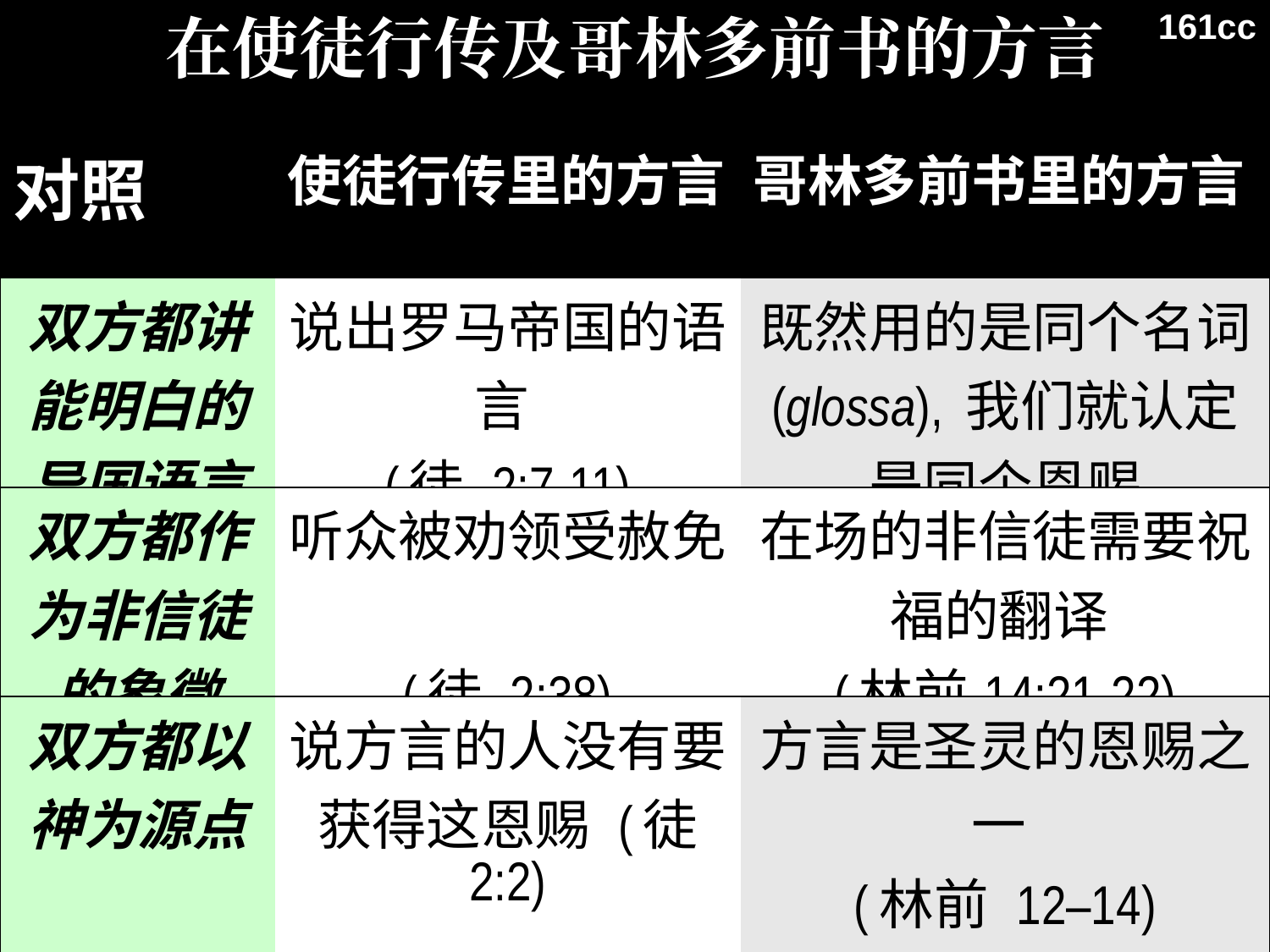

161cc
在使徒行传及哥林多前书的方言
| 对照 | 使徒行传里的方言 | 哥林多前书里的方言 |
| --- | --- | --- |
| 双方都讲能明白的 异国语言 | 说出罗马帝国的语言 (徒 2:7-11) | 既然用的是同个名词 (glossa), 我们就认定是同个恩赐 |
| 双方都作为非信徒 的象徵 | 听众被劝领受赦免 (徒 2:38) | 在场的非信徒需要祝福的翻译 (林前14:21-22) |
| 双方都以神为源点 | 说方言的人没有要获得这恩赐 (徒 2:2) | 方言是圣灵的恩赐之一 (林前 12–14) |